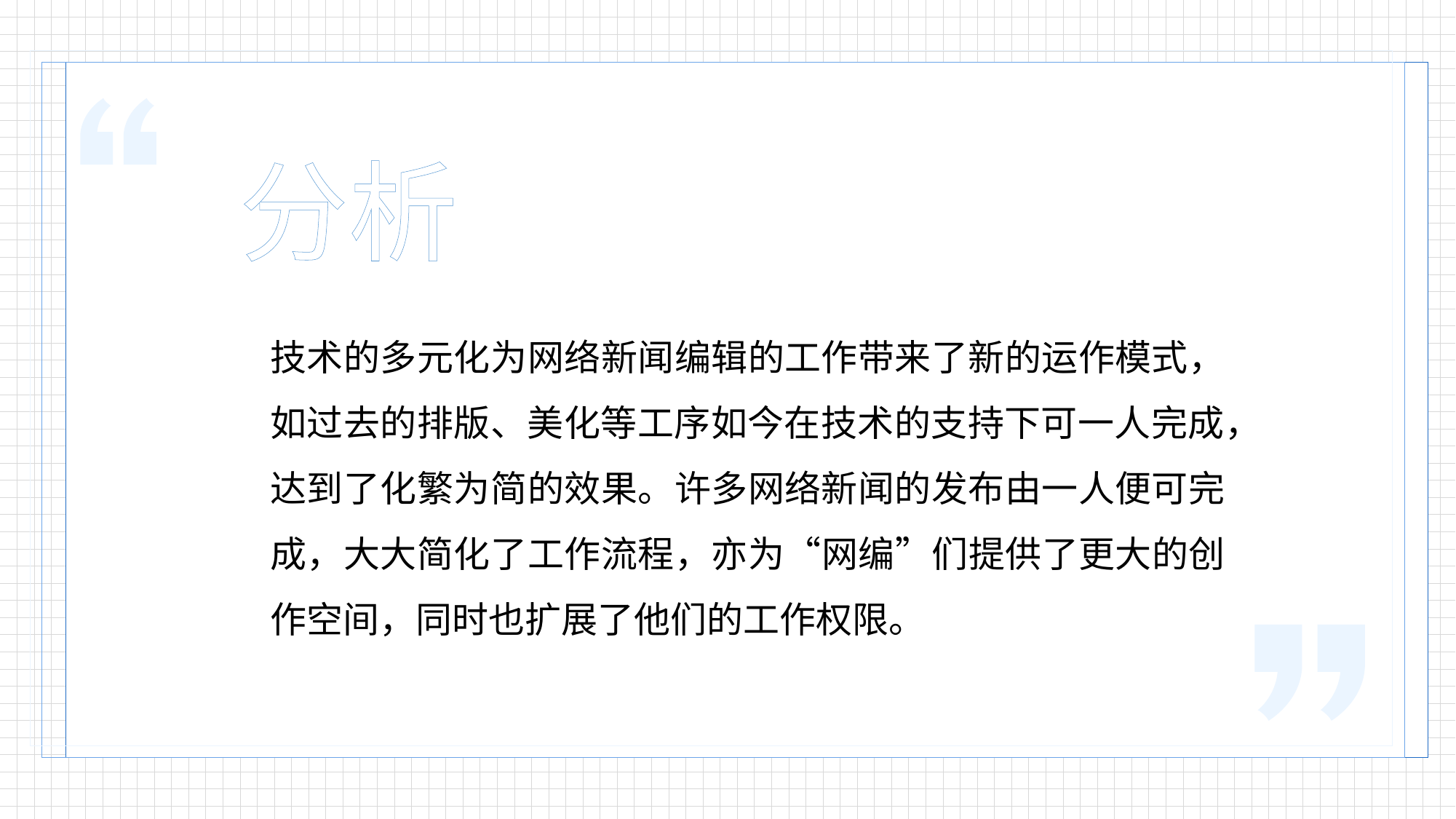

分析

技术的多元化为网络新闻编辑的工作带来了新的运作模式，如过去的排版、美化等工序如今在技术的支持下可一人完成，达到了化繁为简的效果。许多网络新闻的发布由一人便可完成，大大简化了工作流程，亦为“网编”们提供了更大的创作空间，同时也扩展了他们的工作权限。